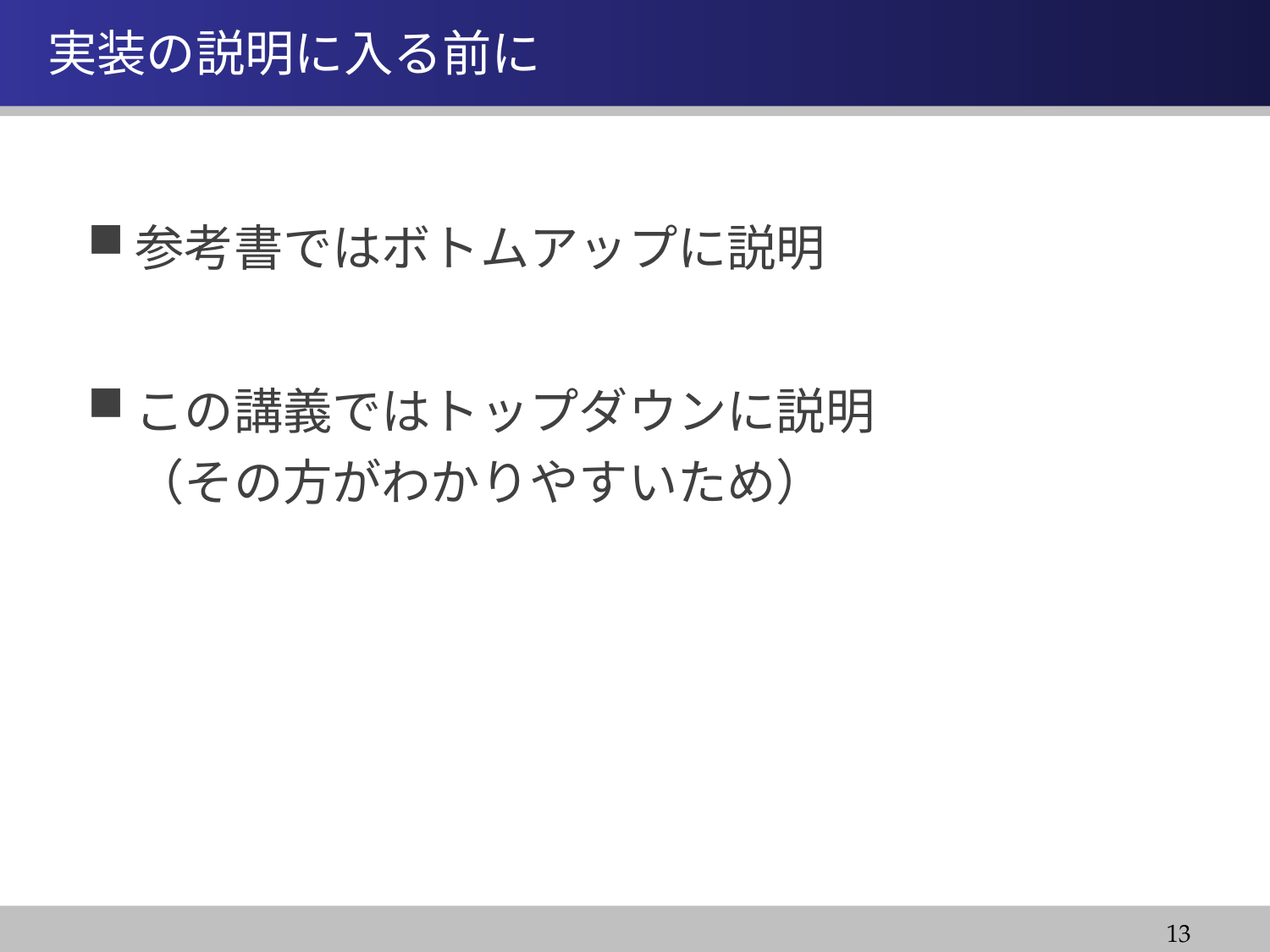

情報システム基盤学基礎１
# 実装の説明に入る前に
参考書ではボトムアップに説明

この講義ではトップダウンに説明
（その方がわかりやすいため）

13